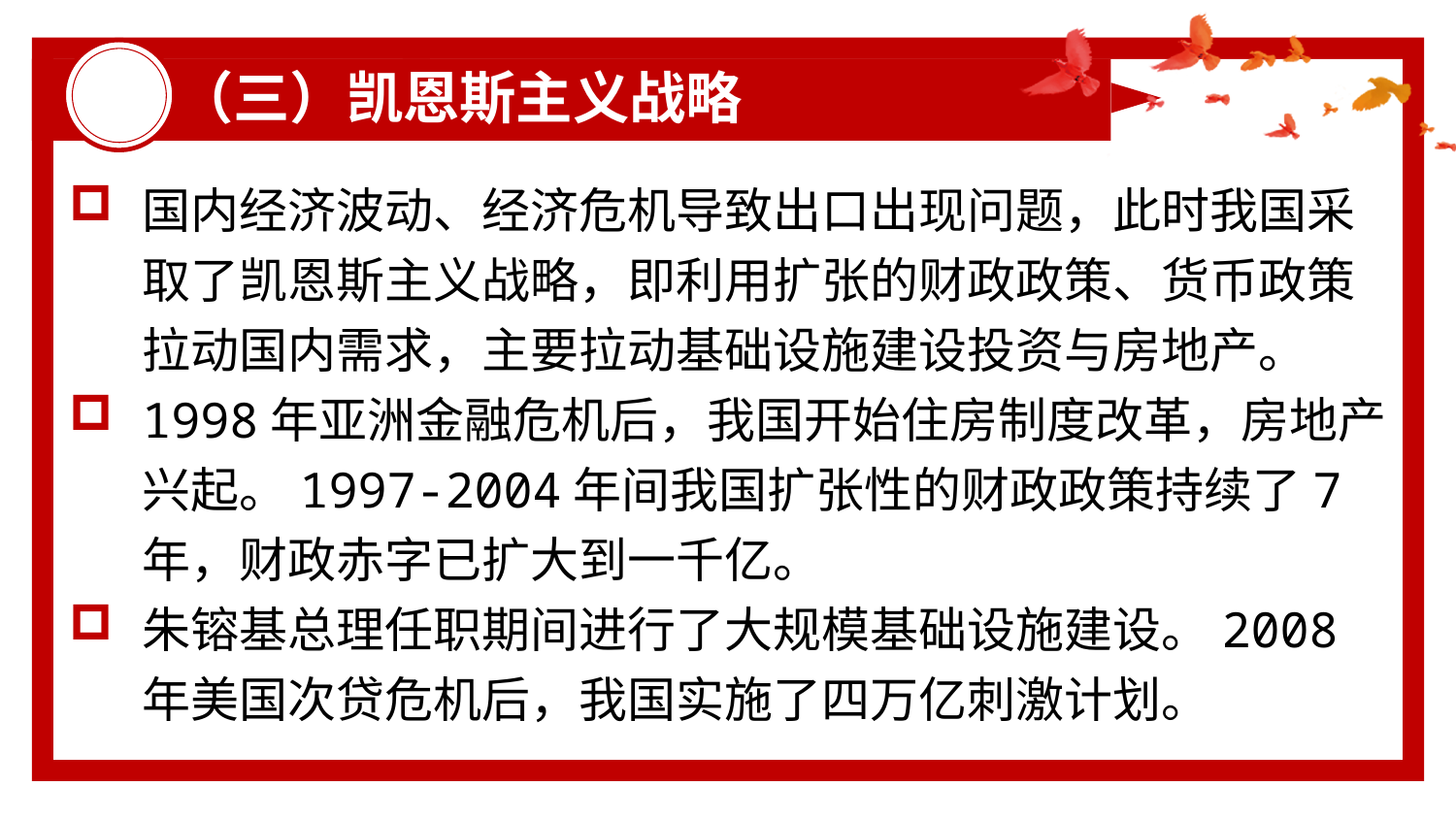

（三）凯恩斯主义战略
国内经济波动、经济危机导致出口出现问题，此时我国采取了凯恩斯主义战略，即利用扩张的财政政策、货币政策拉动国内需求，主要拉动基础设施建设投资与房地产。
1998年亚洲金融危机后，我国开始住房制度改革，房地产兴起。1997-2004年间我国扩张性的财政政策持续了7年，财政赤字已扩大到一千亿。
朱镕基总理任职期间进行了大规模基础设施建设。2008年美国次贷危机后，我国实施了四万亿刺激计划。